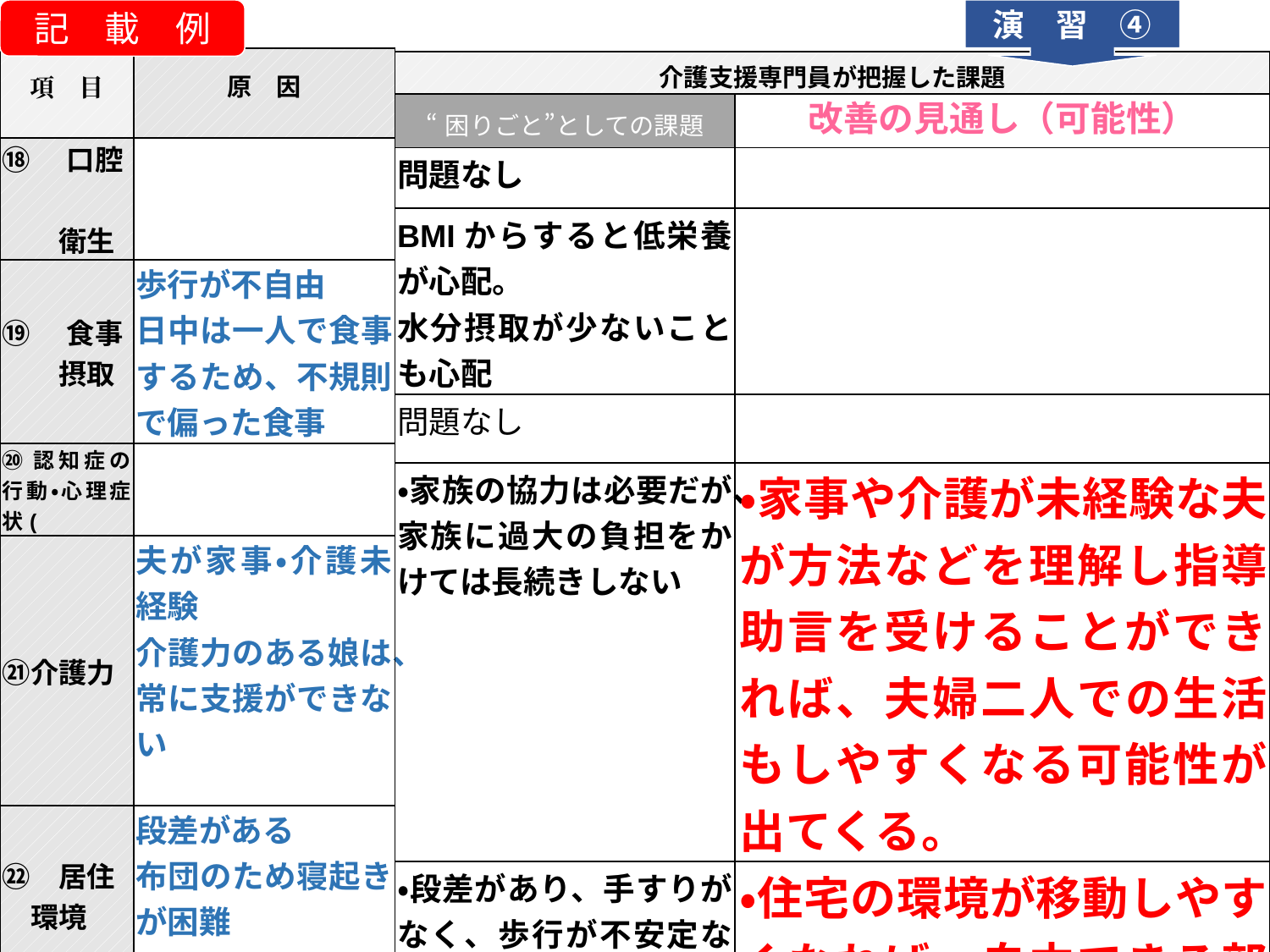

記　載　例
演　習　④
| 項　目 | 原　因 |
| --- | --- |
| ⑱　口腔　 　　衛生 |  |
| ⑲　食事 　　摂取 | 歩行が不自由 日中は一人で食事するため、不規則で偏った食事 |
| ⑳認知症の行動・心理症状( |  |
| ㉑介護力 | 夫が家事・介護未経験 介護力のある娘は、常に支援ができない |
| ㉒　居住 　環境 | 段差がある 布団のため寝起きが困難 |
| ㉓　特別 　な状況 |  |
| 介護支援専門員が把握した課題 |  |
| --- | --- |
| “困りごと”としての課題 | 改善の見通し（可能性） |
| 問題なし |  |
| BMIからすると低栄養が心配。 水分摂取が少ないことも心配 |  |
| 問題なし |  |
| ・家族の協力は必要だが、家族に過大の負担をかけては長続きしない | ・家事や介護が未経験な夫が方法などを理解し指導助言を受けることができれば、夫婦二人での生活もしやすくなる可能性が出てくる。 |
| ・段差があり、手すりがなく、歩行が不安定なので、転倒リスクが高い。 | ・住宅の環境が移動しやすくなれば、自立できる部分も出てくる。 |
| 問題なし |  |